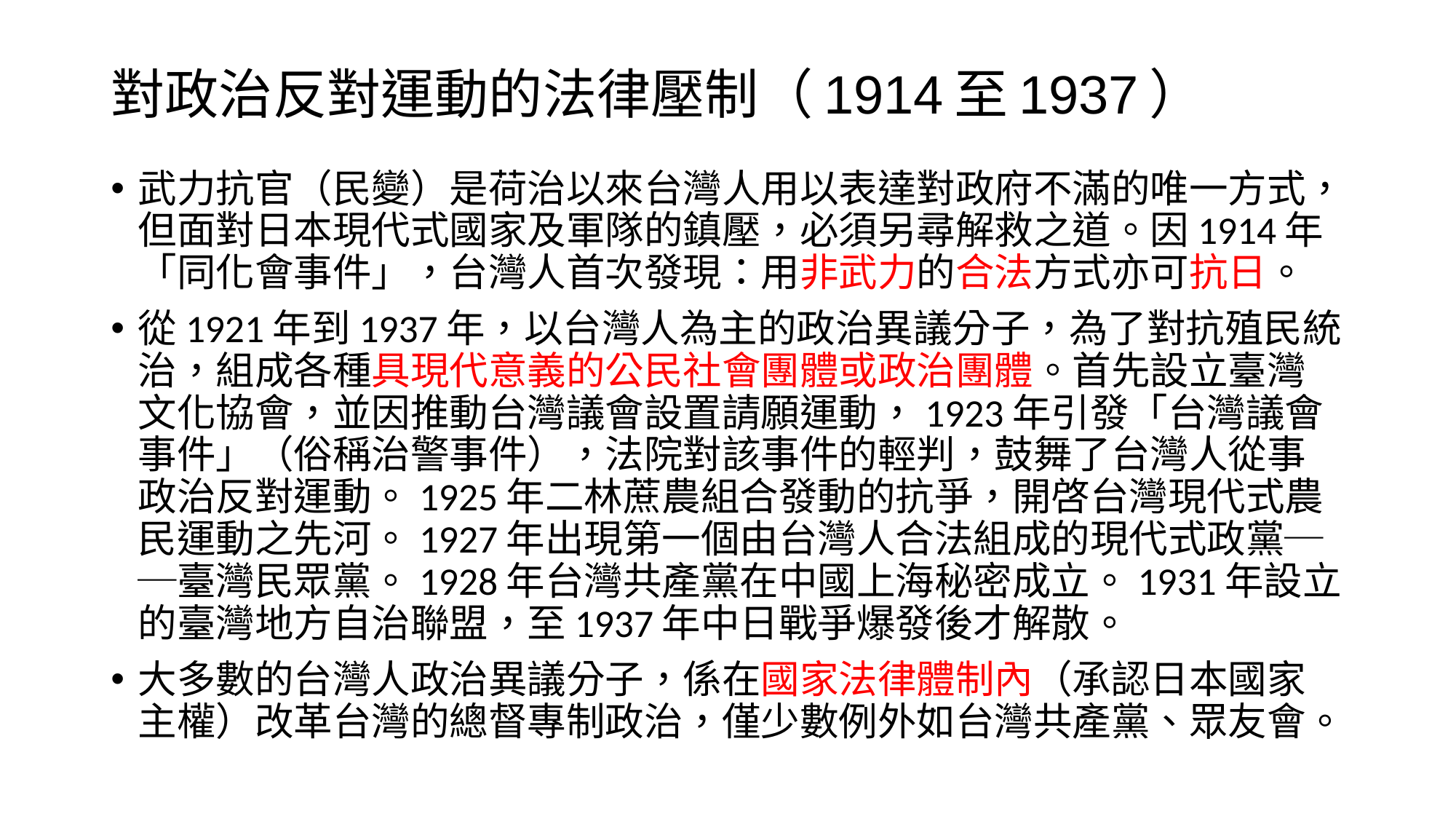

# 對政治反對運動的法律壓制（1914至1937）
武力抗官（民變）是荷治以來台灣人用以表達對政府不滿的唯一方式，但面對日本現代式國家及軍隊的鎮壓，必須另尋解救之道。因1914年「同化會事件」，台灣人首次發現：用非武力的合法方式亦可抗日。
從1921年到1937年，以台灣人為主的政治異議分子，為了對抗殖民統治，組成各種具現代意義的公民社會團體或政治團體。首先設立臺灣文化協會，並因推動台灣議會設置請願運動，1923年引發「台灣議會事件」（俗稱治警事件），法院對該事件的輕判，鼓舞了台灣人從事政治反對運動。1925年二林蔗農組合發動的抗爭，開啓台灣現代式農民運動之先河。1927年出現第一個由台灣人合法組成的現代式政黨──臺灣民眾黨。1928年台灣共產黨在中國上海秘密成立。1931年設立的臺灣地方自治聯盟，至1937年中日戰爭爆發後才解散。
大多數的台灣人政治異議分子，係在國家法律體制內（承認日本國家主權）改革台灣的總督專制政治，僅少數例外如台灣共產黨、眾友會。